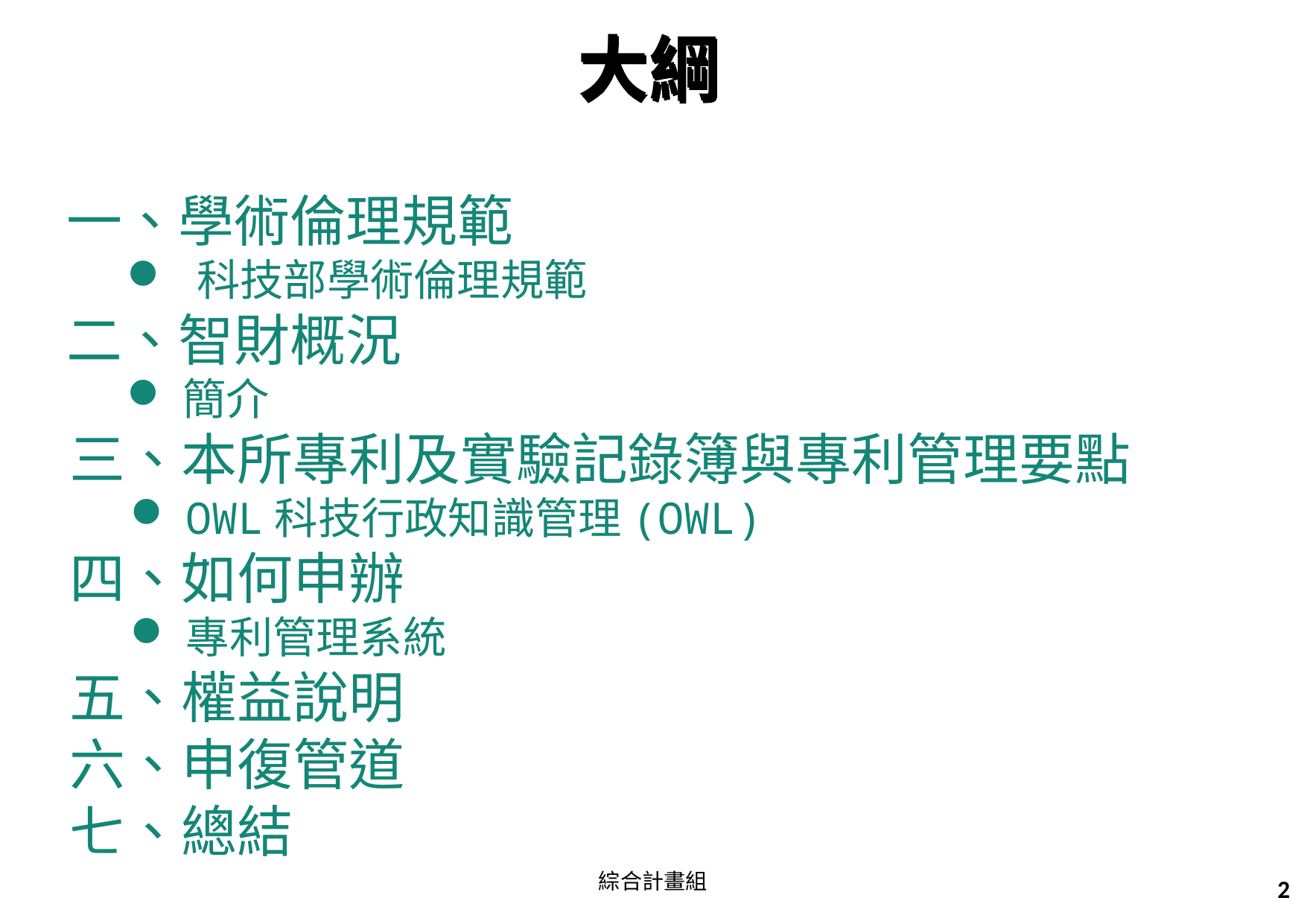

大綱
一、學術倫理規範
科技部學術倫理規範
二、智財概況
簡介
三、本所專利及實驗記錄簿與專利管理要點
OWL科技行政知識管理(OWL)
四、如何申辦
專利管理系統
五、權益說明
六、申復管道
七、總結

綜合計畫組
2